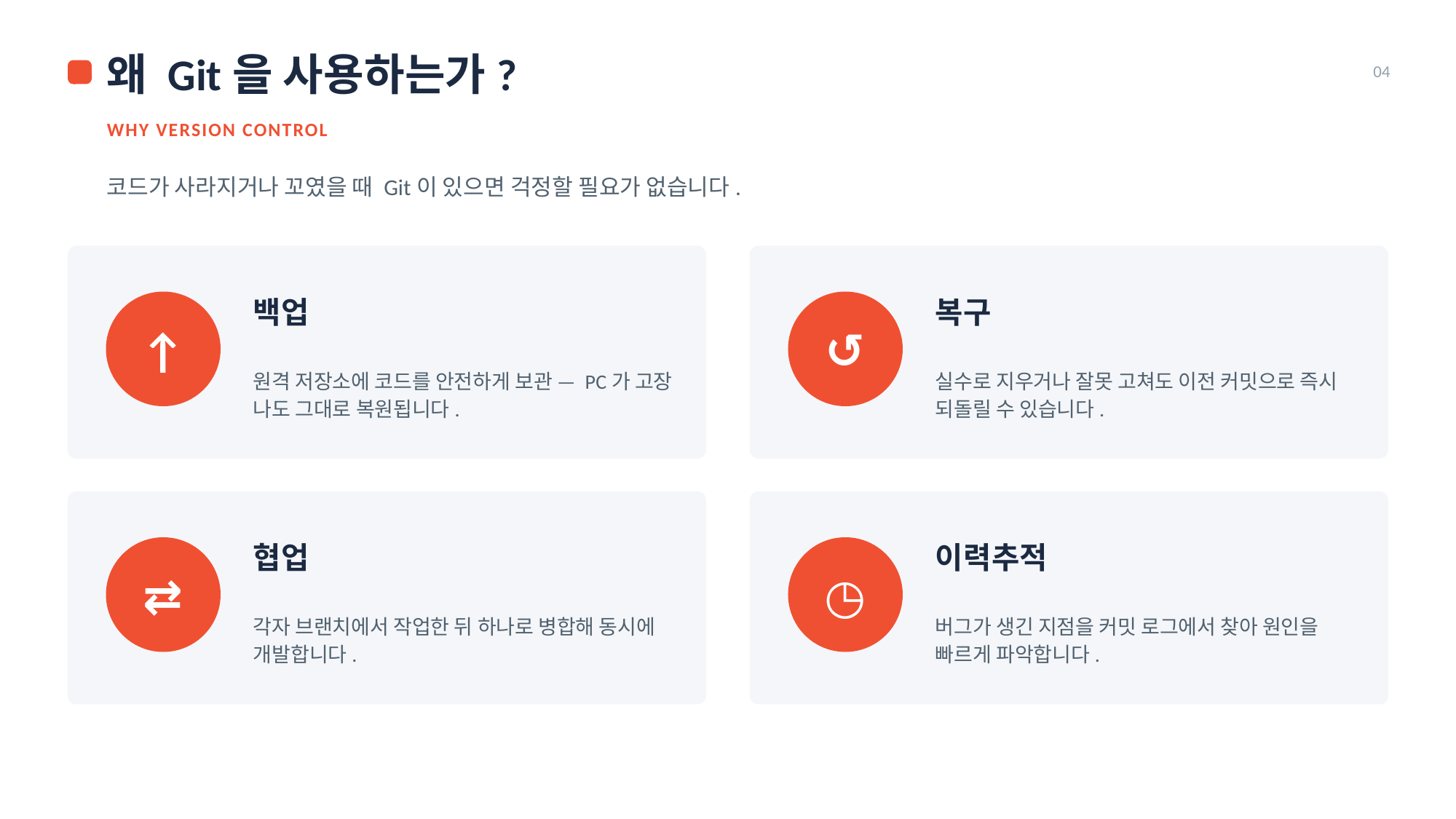

왜 Git을 사용하는가?
04

WHY VERSION CONTROL
코드가 사라지거나 꼬였을 때 Git이 있으면 걱정할 필요가 없습니다.

백업
복구

↑

↺
원격 저장소에 코드를 안전하게 보관 — PC가 고장 나도 그대로 복원됩니다.
실수로 지우거나 잘못 고쳐도 이전 커밋으로 즉시 되돌릴 수 있습니다.

협업
이력추적

⇄

◷
각자 브랜치에서 작업한 뒤 하나로 병합해 동시에 개발합니다.
버그가 생긴 지점을 커밋 로그에서 찾아 원인을 빠르게 파악합니다.